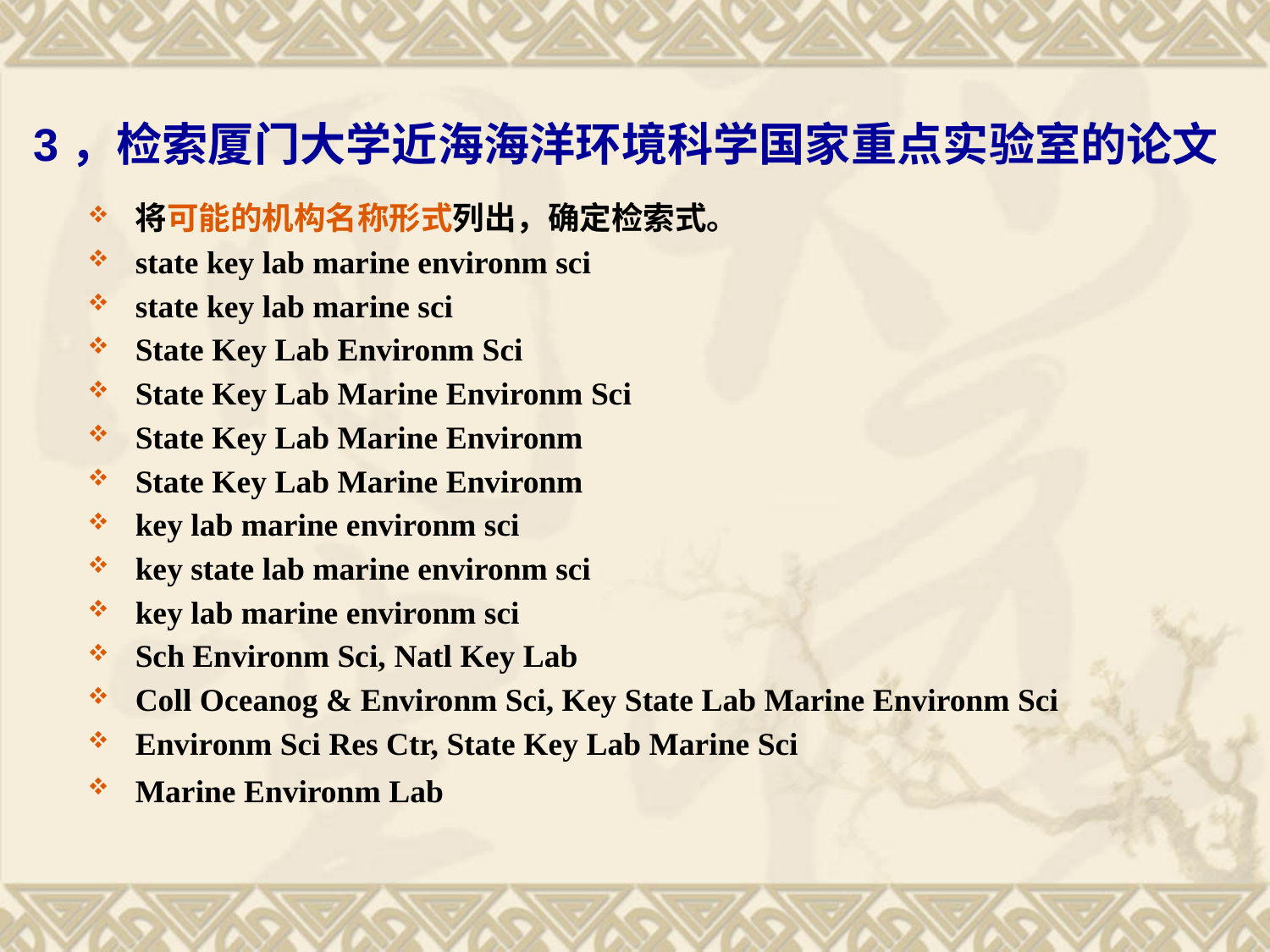

# 3，检索厦门大学近海海洋环境科学国家重点实验室的论文
将可能的机构名称形式列出，确定检索式。
state key lab marine environm sci
state key lab marine sci
State Key Lab Environm Sci
State Key Lab Marine Environm Sci
State Key Lab Marine Environm
State Key Lab Marine Environm
key lab marine environm sci
key state lab marine environm sci
key lab marine environm sci
Sch Environm Sci, Natl Key Lab
Coll Oceanog & Environm Sci, Key State Lab Marine Environm Sci
Environm Sci Res Ctr, State Key Lab Marine Sci
Marine Environm Lab